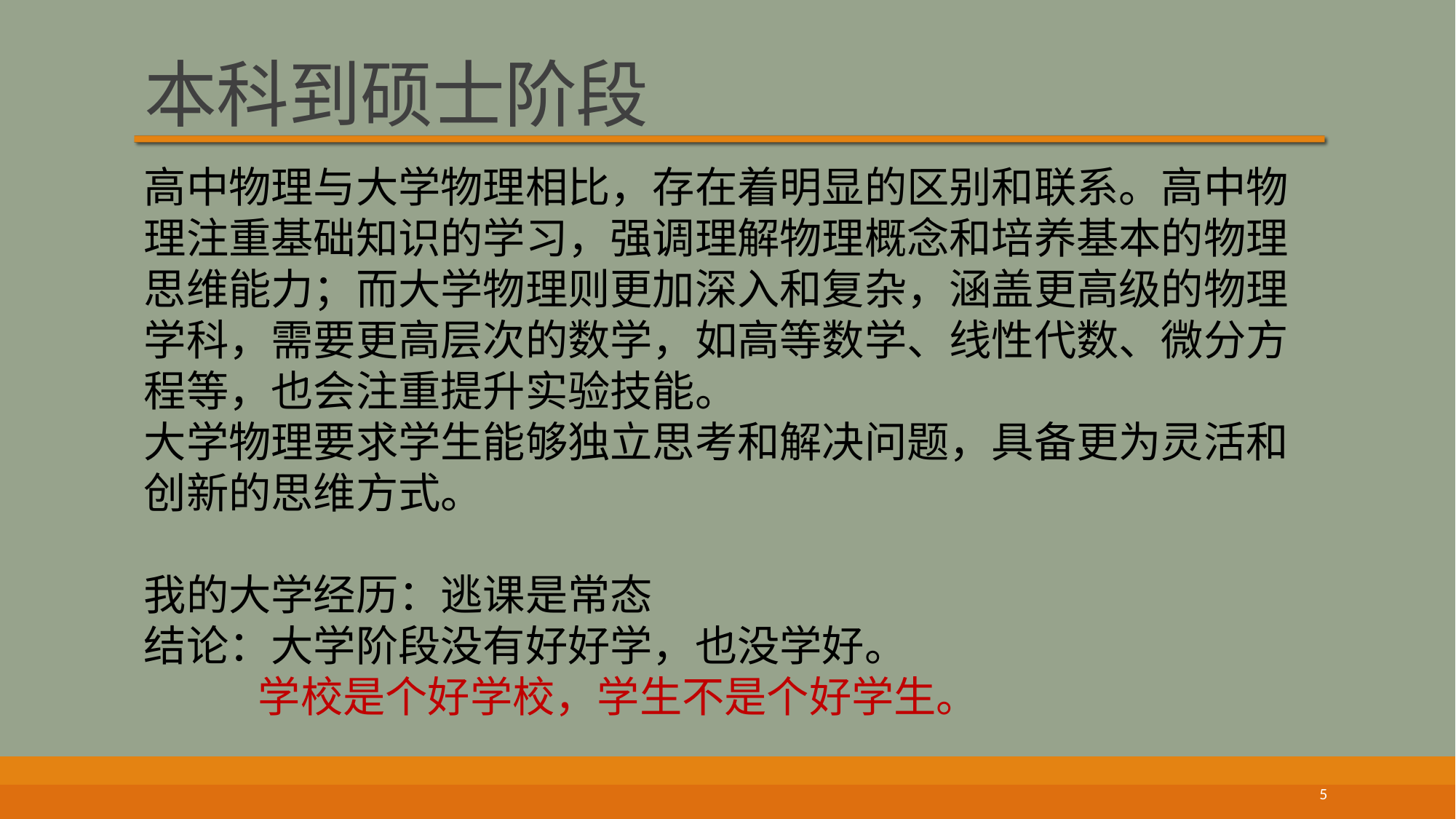

# 本科到硕士阶段
高中物理与大学物理相比，存在着明显的区别和联系。高中物理注重基础知识的学习，强调理解物理概念和培养基本的物理思维能力；而大学物理则更加深入和复杂，涵盖更高级的物理学科，需要更高层次的数学，如高等数学、线性代数、微分方程等，也会注重提升实验技能。
大学物理要求学生能够独立思考和解决问题，具备更为灵活和创新的思维方式。

我的大学经历：逃课是常态
结论：大学阶段没有好好学，也没学好。
           学校是个好学校，学生不是个好学生。
5